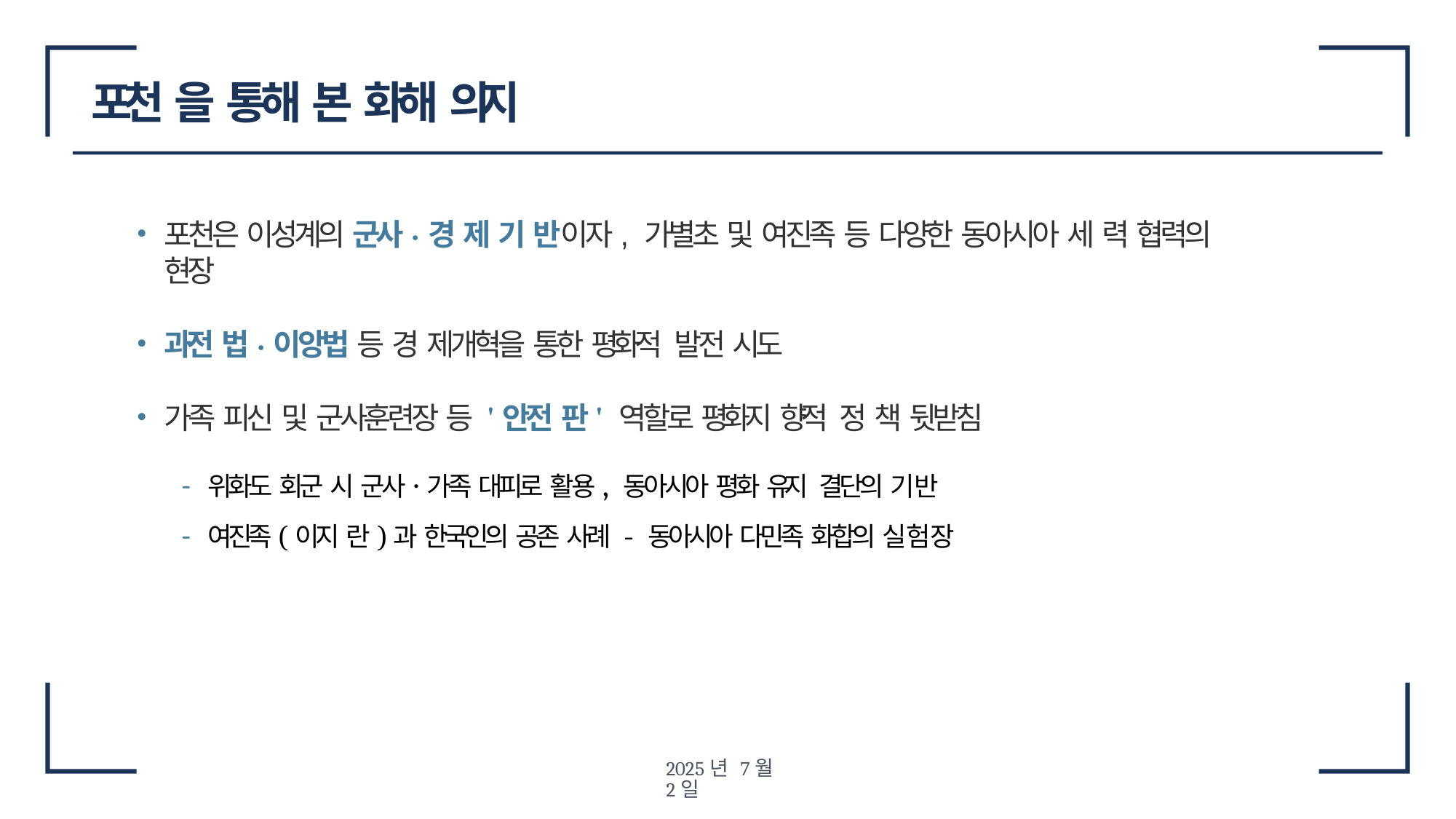

# 포천 을 통해 본 화해 의지
포천은 이성계의 군사·경 제 기 반이자, 가별초 및 여진족 등 다양한 동아시아 세 력 협력의 현장

과전 법·이앙법 등 경 제개혁을 통한 평화적 발전 시도

가족 피신 및 군사훈련장 등 '안전 판' 역할로 평화지 향적 정 책 뒷받침
위화도 회군 시 군사·가족 대피로 활용, 동아시아 평화 유지 결단의 기반
여진족(이지 란)과 한국인의 공존 사례 - 동아시아 다민족 화합의 실험장

2025년 7월 2일